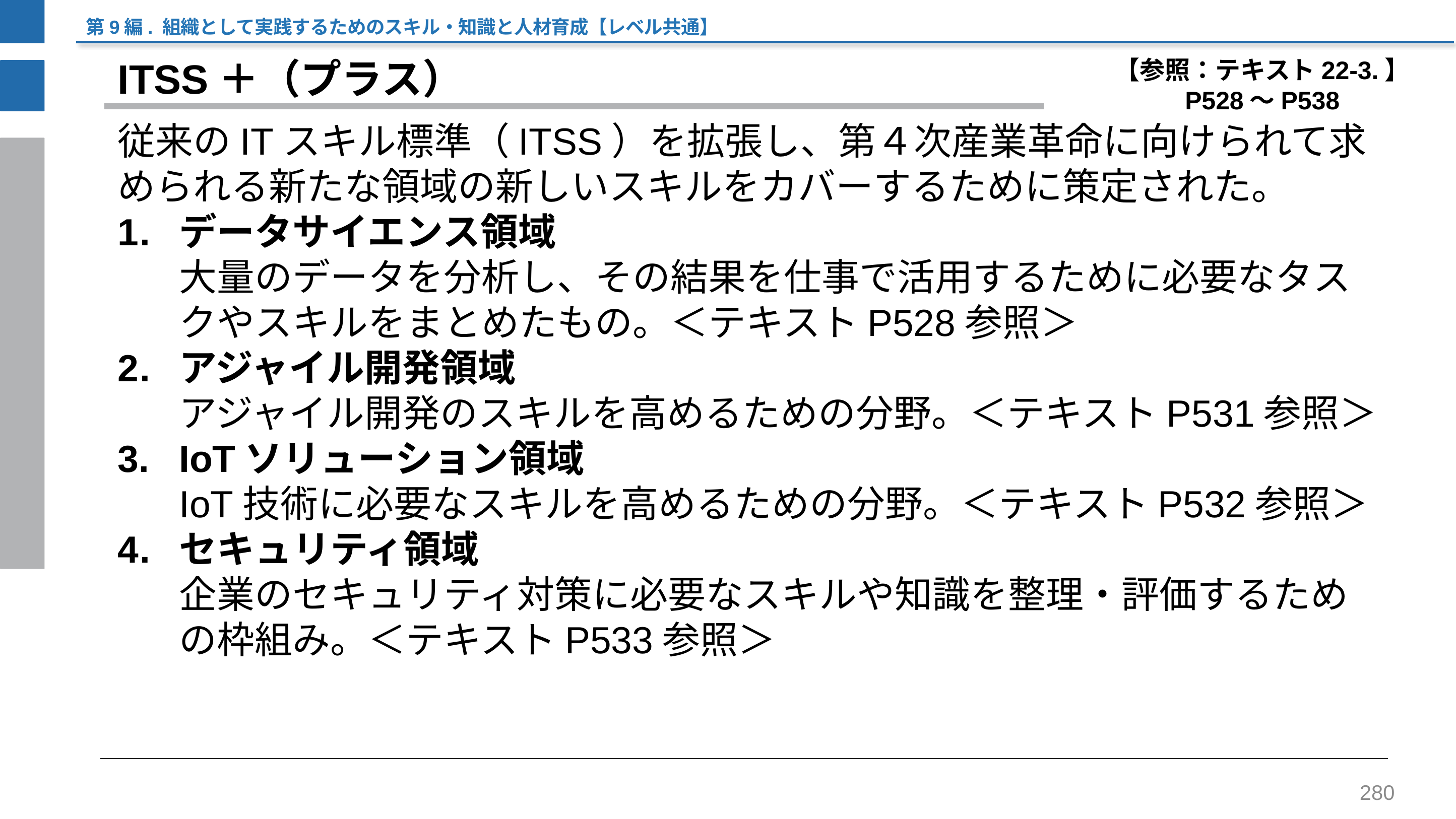

第9編. 組織として実践するためのスキル・知識と人材育成【レベル共通】
【参照：テキスト22-3.】
P528～P538
ITSS＋（プラス）
従来のITスキル標準（ITSS）を拡張し、第４次産業革命に向けられて求められる新たな領域の新しいスキルをカバーするために策定された。
データサイエンス領域
大量のデータを分析し、その結果を仕事で活用するために必要なタスクやスキルをまとめたもの。＜テキストP528参照＞
アジャイル開発領域
アジャイル開発のスキルを高めるための分野。＜テキストP531参照＞
IoTソリューション領域
IoT技術に必要なスキルを高めるための分野。＜テキストP532参照＞
セキュリティ領域
企業のセキュリティ対策に必要なスキルや知識を整理・評価するための枠組み。＜テキストP533参照＞

280